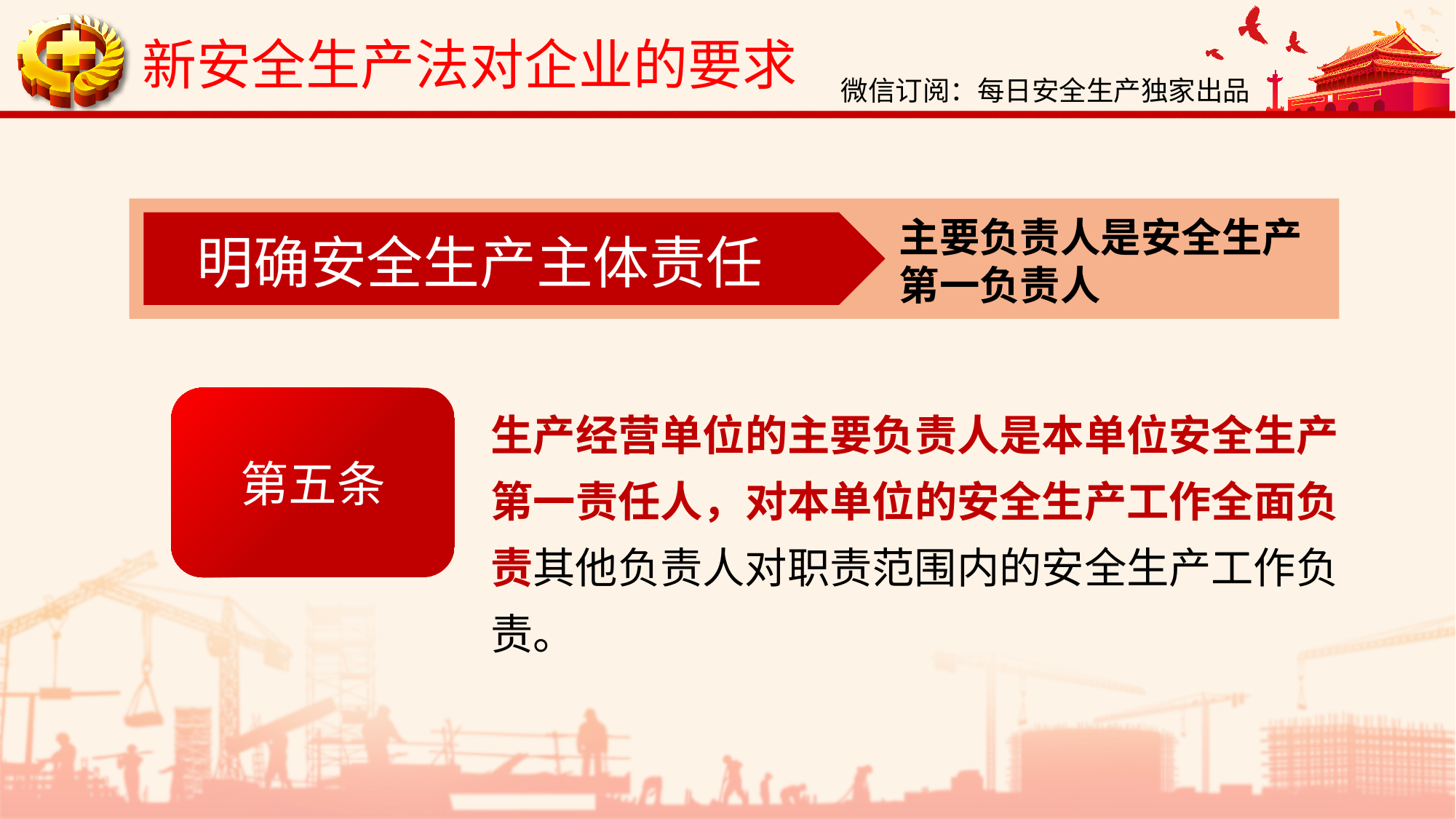

微信订阅：每日安全生产独家出品

主要负责人是安全生产第一负责人

明确安全生产主体责任
第五条
生产经营单位的主要负责人是本单位安全生产第一责任人，对本单位的安全生产工作全面负责其他负责人对职责范围内的安全生产工作负责。